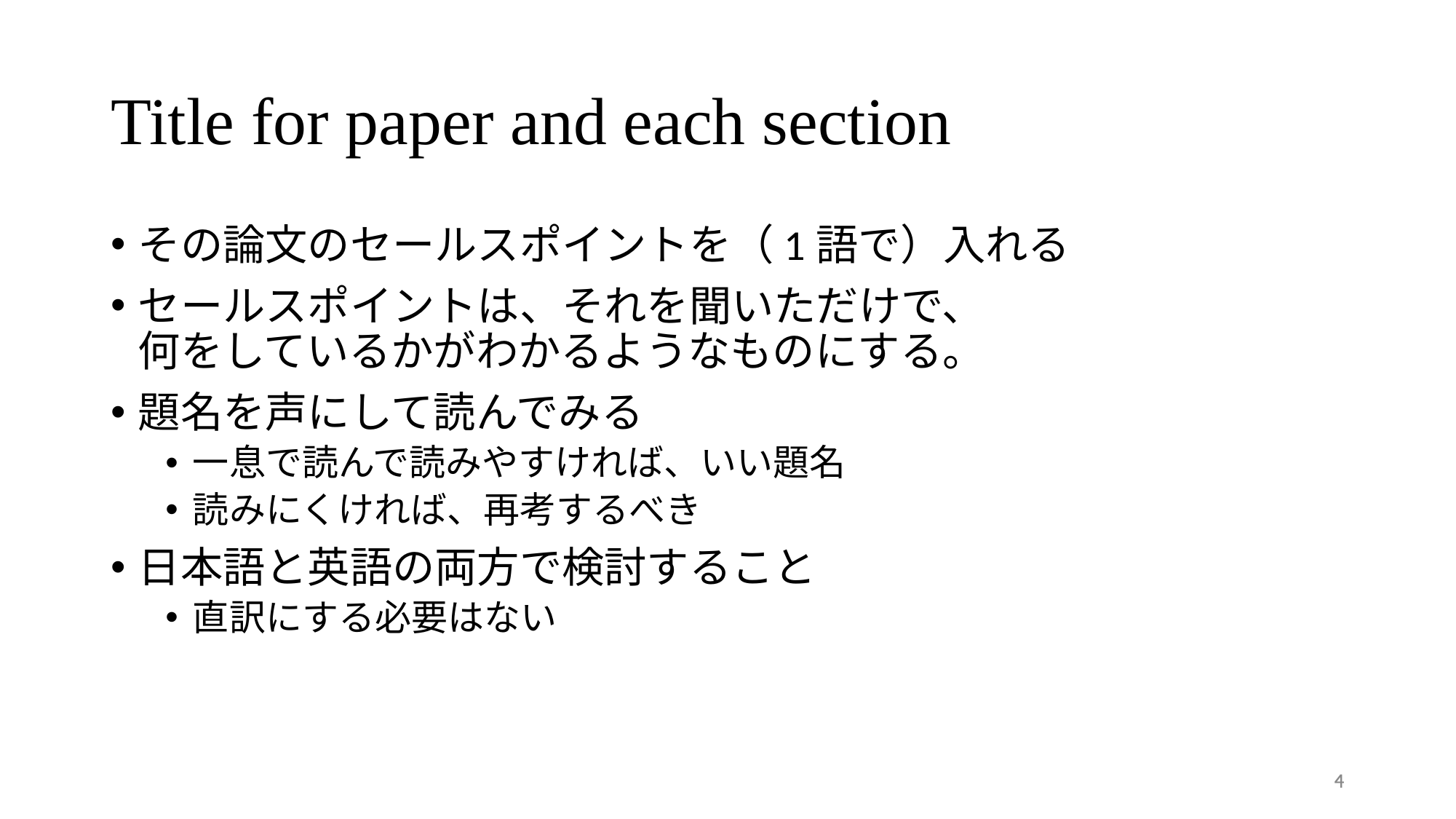

# Title for paper and each section
その論文のセールスポイントを（1語で）入れる
セールスポイントは、それを聞いただけで、
何をしているかがわかるようなものにする。
題名を声にして読んでみる
一息で読んで読みやすければ、いい題名
読みにくければ、再考するべき
日本語と英語の両方で検討すること
直訳にする必要はない
4